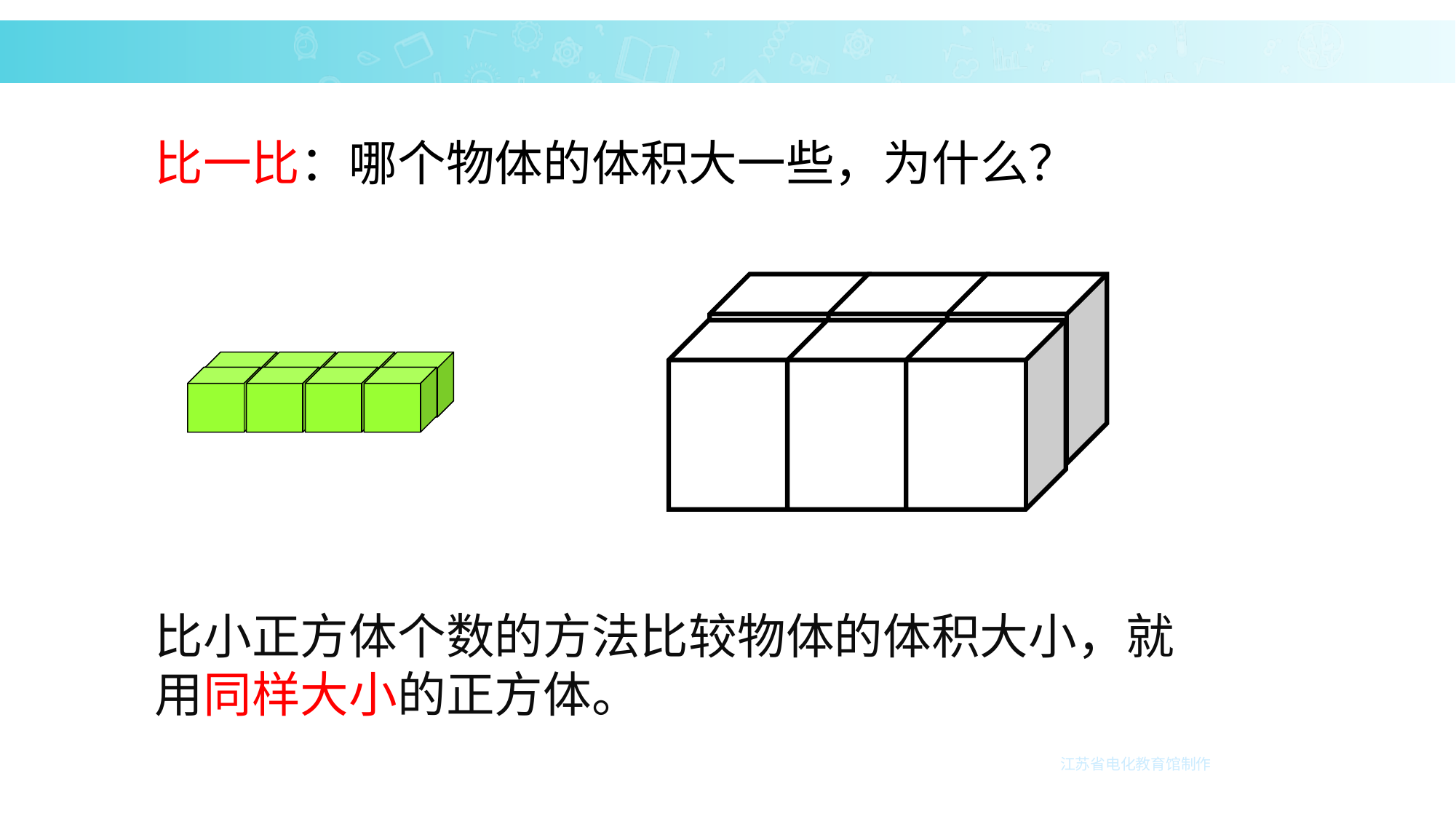

比一比：哪个物体的体积大一些，为什么？

比小正方体个数的方法比较物体的体积大小，就用同样大小的正方体。
江苏省电化教育馆制作